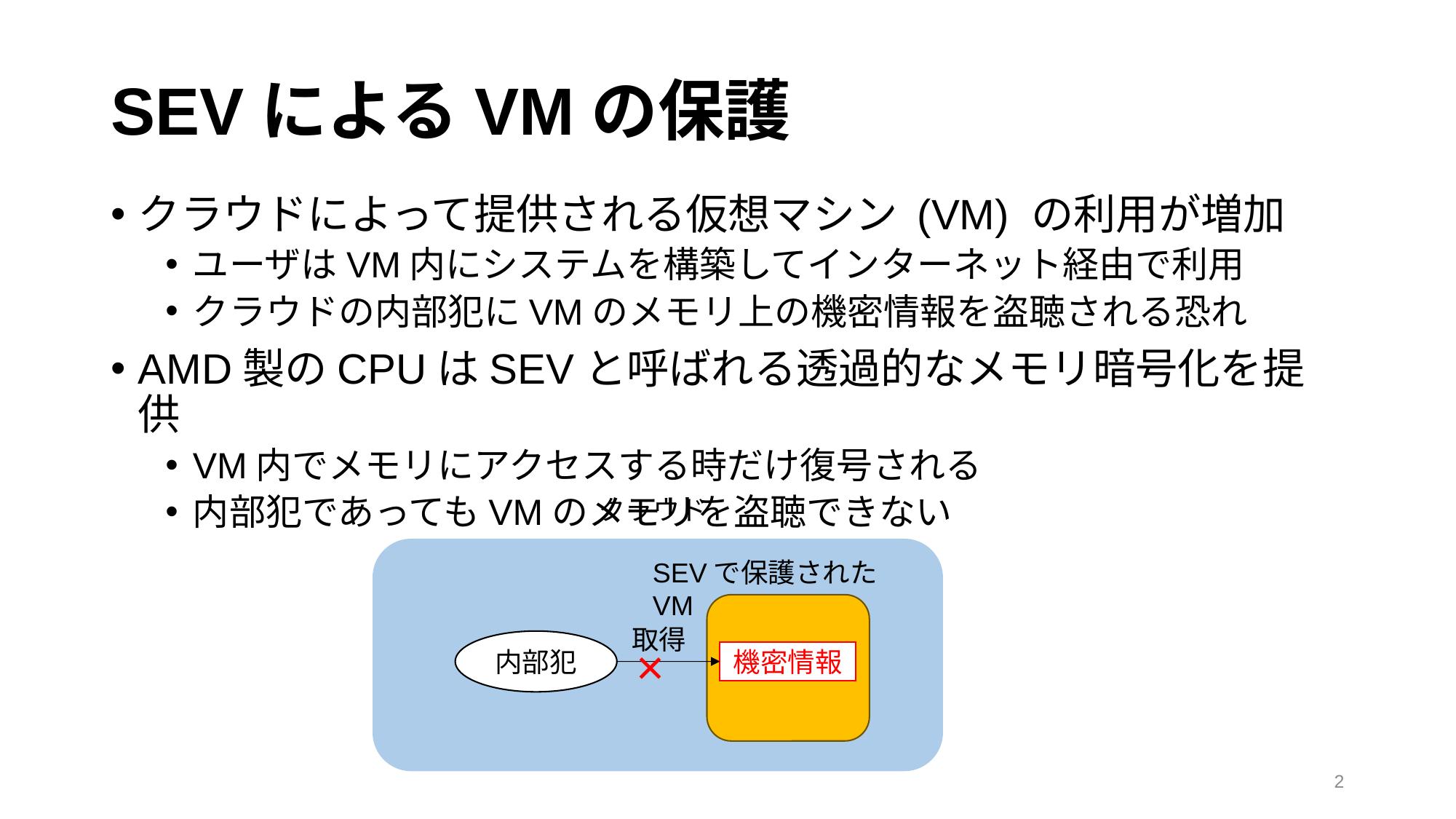

# SEVによるVMの保護
クラウドによって提供される仮想マシン (VM) の利用が増加
ユーザはVM内にシステムを構築してインターネット経由で利用
クラウドの内部犯にVMのメモリ上の機密情報を盗聴される恐れ
AMD製のCPUはSEVと呼ばれる透過的なメモリ暗号化を提供
VM内でメモリにアクセスする時だけ復号される
内部犯であってもVMのメモリを盗聴できない
クラウド

SEVで保護されたVM

取得
内部犯
×
機密情報
2